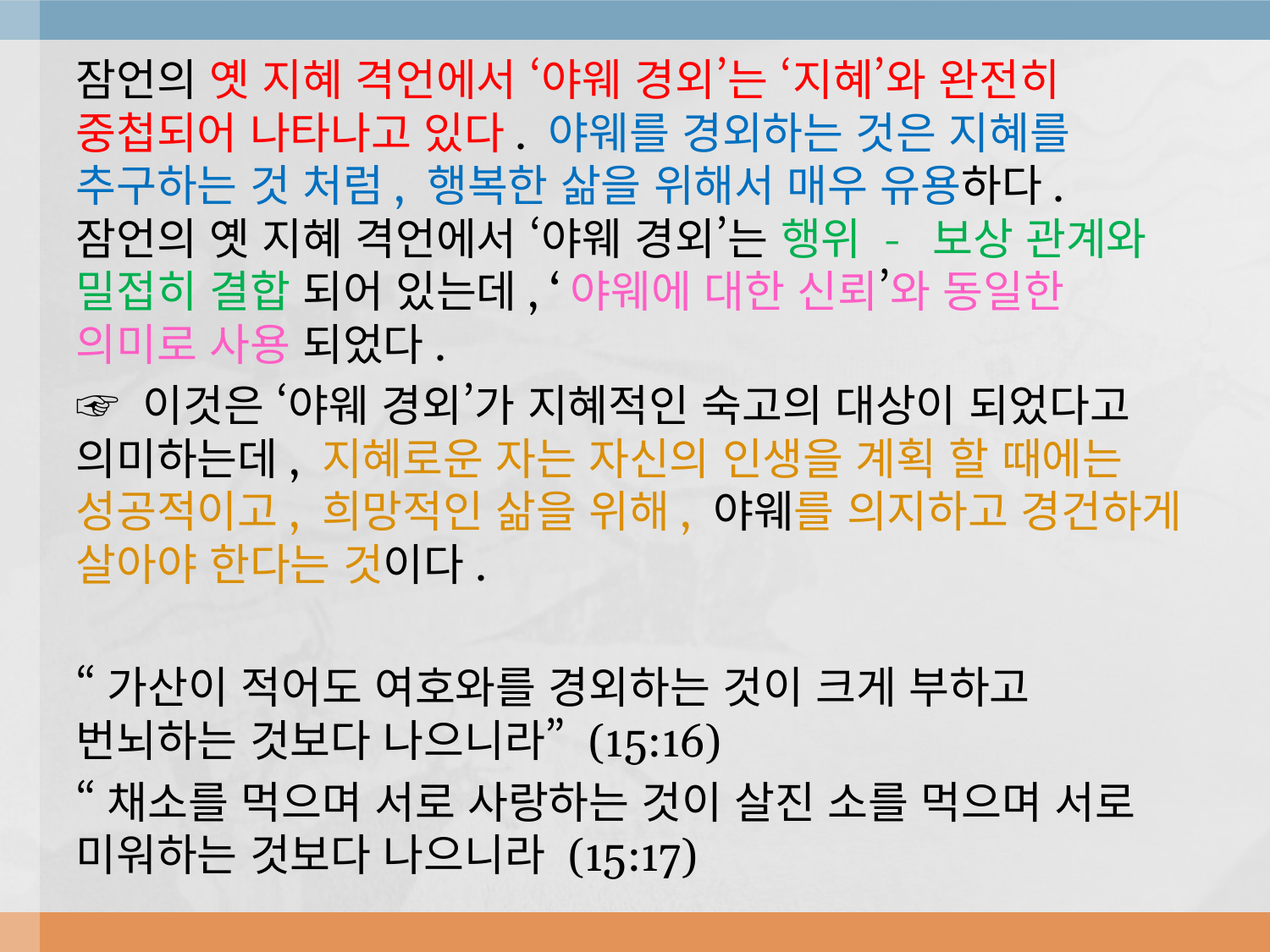

잠언의 옛 지혜 격언에서 ‘야웨 경외’는 ‘지혜’와 완전히 중첩되어 나타나고 있다. 야웨를 경외하는 것은 지혜를 추구하는 것 처럼, 행복한 삶을 위해서 매우 유용하다. 잠언의 옛 지혜 격언에서 ‘야웨 경외’는 행위 -  보상 관계와 밀접히 결합 되어 있는데, ‘야웨에 대한 신뢰’와 동일한 의미로 사용 되었다.
☞ 이것은 ‘야웨 경외’가 지혜적인 숙고의 대상이 되었다고 의미하는데, 지혜로운 자는 자신의 인생을 계획 할 때에는 성공적이고, 희망적인 삶을 위해, 야웨를 의지하고 경건하게 살아야 한다는 것이다.

“가산이 적어도 여호와를 경외하는 것이 크게 부하고 번뇌하는 것보다 나으니라” (15:16)
“채소를 먹으며 서로 사랑하는 것이 살진 소를 먹으며 서로 미워하는 것보다 나으니라 (15:17)